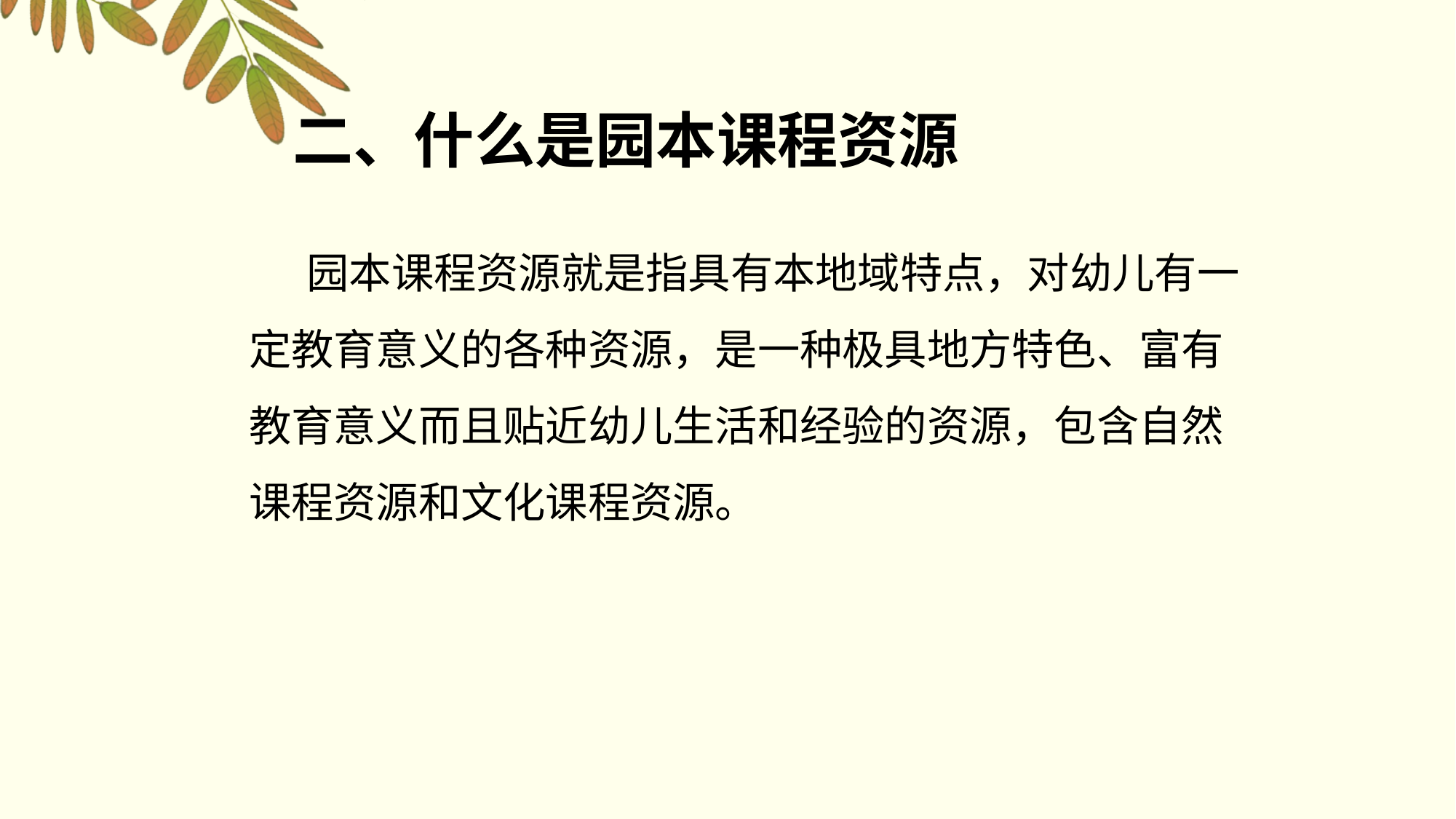

二、什么是园本课程资源

      园本课程资源就是指具有本地域特点，对幼儿有一定教育意义的各种资源，是一种极具地方特色、富有教育意义而且贴近幼儿生活和经验的资源，包含自然课程资源和文化课程资源。